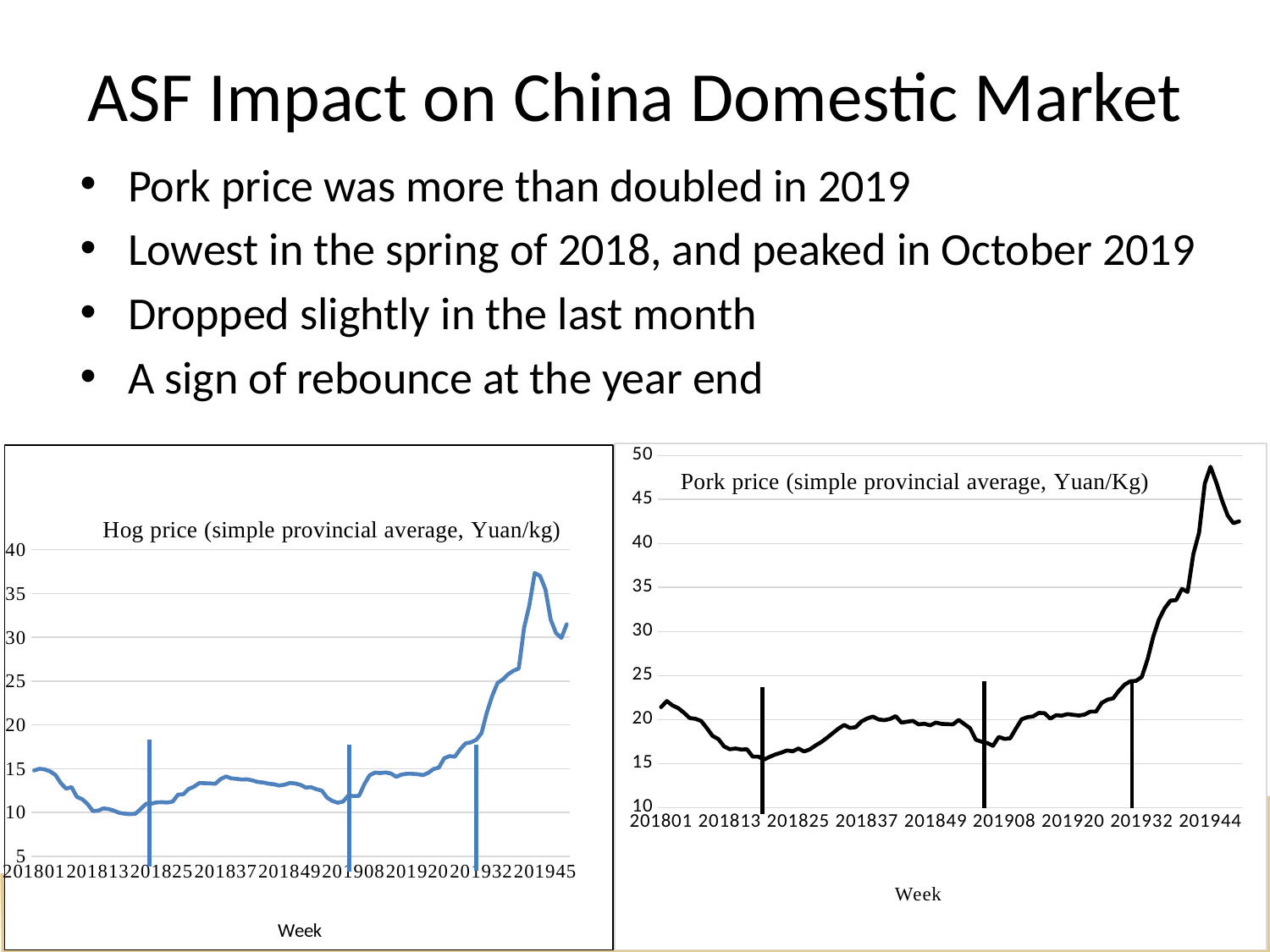

# ASF Impact on China Domestic Market
Pork price was more than doubled in 2019
Lowest in the spring of 2018, and peaked in October 2019
Dropped slightly in the last month
A sign of rebounce at the year end

### Chart: Pork price (simple provincial average, Yuan/Kg)

| Category | 全国 |
|---|---|
| 201801 | 21.414094 |
| 201802 | 22.092380799999997 |
| 201803 | 21.59839217391304 |
| 201804 | 21.2911116 |
| 201805 | 20.767128 |
| 201806 | 20.165620800000006 |
| 201807 | 20.078388399999998 |
| 201808 | 19.836821600000004 |
| 201809 | 19.0269172 |
| 201810 | 18.1304096 |
| 201811 | 17.7757348 |
| 201812 | 16.9493088 |
| 201813 | 16.6265908 |
| 201814 | 16.707169999999998 |
| 201815 | 16.5944556 |
| 201816 | 16.625357500000003 |
| 201817 | 15.784235 |
| 201818 | 15.780320800000004 |
| 201819 | 15.450679199999998 |
| 201820 | 15.769506399999996 |
| 201821 | 16.0354164 |
| 201822 | 16.2380784 |
| 201823 | 16.487735199999996 |
| 201824 | 16.39853 |
| 201825 | 16.7093256 |
| 201826 | 16.3691316 |
| 201827 | 16.6150276 |
| 201828 | 17.056925599999996 |
| 201829 | 17.436257999999995 |
| 201830 | 17.928565833333334 |
| 201831 | 18.460937500000004 |
| 201832 | 18.974312000000005 |
| 201833 | 19.38132166666667 |
| 201834 | 19.047343599999998 |
| 201835 | 19.130124799999997 |
| 201836 | 19.77815 |
| 201837 | 20.1093136 |
| 201838 | 20.3372248 |
| 201839 | 20.005083600000003 |
| 201840 | 19.924708636363636 |
| 201841 | 20.061356399999998 |
| 201842 | 20.3846248 |
| 201843 | 19.645407916666667 |
| 201844 | 19.74687913043478 |
| 201845 | 19.8466296 |
| 201846 | 19.4490308 |
| 201847 | 19.523669600000005 |
| 201848 | 19.333524800000003 |
| 201849 | 19.653306 |
| 201850 | 19.5063588 |
| 201851 | 19.4695436 |
| 201852 | 19.450429200000002 |
| 201853 | 19.954787826086953 |
| 201901 | 19.4730472 |
| 201902 | 19.0124036 |
| 201903 | 17.705102 |
| 201904 | 17.478183199999997 |
| 201905 | 17.323374400000002 |
| 201906 | 17.01618125 |
| 201907 | 18.020901200000004 |
| 201908 | 17.7970188 |
| 201909 | 17.862254400000005 |
| 201910 | 18.9760888 |
| 201911 | 20.0245944 |
| 201912 | 20.265096 |
| 201913 | 20.3547776 |
| 201914 | 20.750093199999995 |
| 201915 | 20.728683200000006 |
| 201916 | 20.0961424 |
| 201917 | 20.492734800000004 |
| 201918 | 20.4346784 |
| 201919 | 20.613379599999995 |
| 201920 | 20.536299599999992 |
| 201921 | 20.4544896 |
| 201922 | 20.5669096 |
| 201923 | 20.903408400000004 |
| 201924 | 20.9060036 |
| 201925 | 21.89148 |
| 201926 | 22.2592232 |
| 201927 | 22.4029744 |
| 201928 | 23.269769999999998 |
| 201929 | 23.968758400000002 |
| 201930 | 24.341211200000004 |
| 201931 | 24.3959652 |
| 201932 | 24.839347599999996 |
| 201933 | 26.833440000000007 |
| 201934 | 29.429892799999998 |
| 201935 | 31.372791599999996 |
| 201936 | 32.6465324 |
| 201937 | 33.509315599999994 |
| 201938 | 33.5683956 |
| 201939 | 34.8407276 |
| 201940 | 34.5038064 |
| 201941 | 38.8012232 |
| 201942 | 41.219602800000004 |
| 201943 | 46.81896720000002 |
| 201944 | 48.723165200000004 |
| 201945 | 46.96854200000001 |
| 201946 | 44.91917640000001 |
| 201947 | 43.1776464 |
| 201948 | 42.313309200000006 |
| 201949 | 42.519610400000005 |

### Chart: Hog price (simple provincial average, Yuan/kg)

| Category | 全国 |
|---|---|
| 201801 | 14.7925864 |
| 201802 | 14.980996399999999 |
| 201803 | 14.911017599999997 |
| 201804 | 14.679852083333337 |
| 201805 | 14.2625748 |
| 201806 | 13.338187600000001 |
| 201807 | 12.7136952 |
| 201808 | 12.8909508 |
| 201809 | 11.77400375 |
| 201810 | 11.5079028 |
| 201811 | 10.960641799999998 |
| 201812 | 10.15604231818182 |
| 201813 | 10.197857478260868 |
| 201814 | 10.46388064 |
| 201815 | 10.38028764 |
| 201816 | 10.18882544 |
| 201817 | 9.940823159999997 |
| 201818 | 9.85259328 |
| 201819 | 9.802769240000002 |
| 201820 | 9.840657079999998 |
| 201821 | 10.388100959999997 |
| 201822 | 10.988744800000001 |
| 201823 | 11.000786 |
| 201824 | 11.1401608 |
| 201825 | 11.167573599999999 |
| 201826 | 11.125382799999997 |
| 201827 | 11.237170800000001 |
| 201828 | 12.022159600000002 |
| 201829 | 12.0747136 |
| 201830 | 12.674729200000002 |
| 201831 | 12.939428400000002 |
| 201832 | 13.3613272 |
| 201833 | 13.3349172 |
| 201834 | 13.3118484 |
| 201835 | 13.271776399999997 |
| 201836 | 13.801702800000001 |
| 201837 | 14.100321199999998 |
| 201838 | 13.889982799999999 |
| 201839 | 13.834155200000003 |
| 201840 | 13.753206 |
| 201841 | 13.7805216 |
| 201842 | 13.650001720000002 |
| 201843 | 13.4710804 |
| 201844 | 13.417374399999998 |
| 201845 | 13.285100040000001 |
| 201846 | 13.211670519999998 |
| 201847 | 13.068278120000002 |
| 201848 | 13.168917600000004 |
| 201849 | 13.368455759999996 |
| 201850 | 13.3114818 |
| 201851 | 13.15178404 |
| 201852 | 12.840688640000002 |
| 201853 | 12.879562479999997 |
| 201901 | 12.650055400000003 |
| 201902 | 12.494292040000003 |
| 201903 | 11.683462879999997 |
| 201904 | 11.3037548 |
| 201905 | 11.103255439999998 |
| 201906 | 11.237042560000003 |
| 201907 | 11.943524199999999 |
| 201908 | 11.852183000000002 |
| 201909 | 11.894651439999997 |
| 201910 | 13.2372224 |
| 201911 | 14.242243199999997 |
| 201912 | 14.546102400000002 |
| 201913 | 14.4954612 |
| 201914 | 14.564654400000002 |
| 201915 | 14.438670000000004 |
| 201916 | 14.064446400000001 |
| 201917 | 14.314824799999998 |
| 201918 | 14.414596400000002 |
| 201919 | 14.4080312 |
| 201920 | 14.362808 |
| 201921 | 14.252667999999998 |
| 201922 | 14.518493599999998 |
| 201923 | 14.954129999999997 |
| 201924 | 15.130079600000002 |
| 201925 | 16.192066 |
| 201926 | 16.429153599999996 |
| 201927 | 16.367297200000003 |
| 201928 | 17.2070428 |
| 201929 | 17.877908799999997 |
| 201930 | 17.999259600000006 |
| 201931 | 18.283226 |
| 201932 | 19.0452652 |
| 201933 | 21.416092399999997 |
| 201934 | 23.303024 |
| 201935 | 24.771320799999998 |
| 201936 | 25.181888800000003 |
| 201937 | 25.776696 |
| 201938 | 26.178704000000003 |
| 201939 | 26.439392 |
| 201941 | 31.0890152 |
| 201942 | 33.6806048 |
| 201943 | 37.348754000000014 |
| 201944 | 37.016382 |
| 201945 | 35.4793076 |
| 201946 | 32.0252876 |
| 201947 | 30.474321200000006 |
| 201948 | 29.937848 |
| 201949 | 31.487949599999997 |